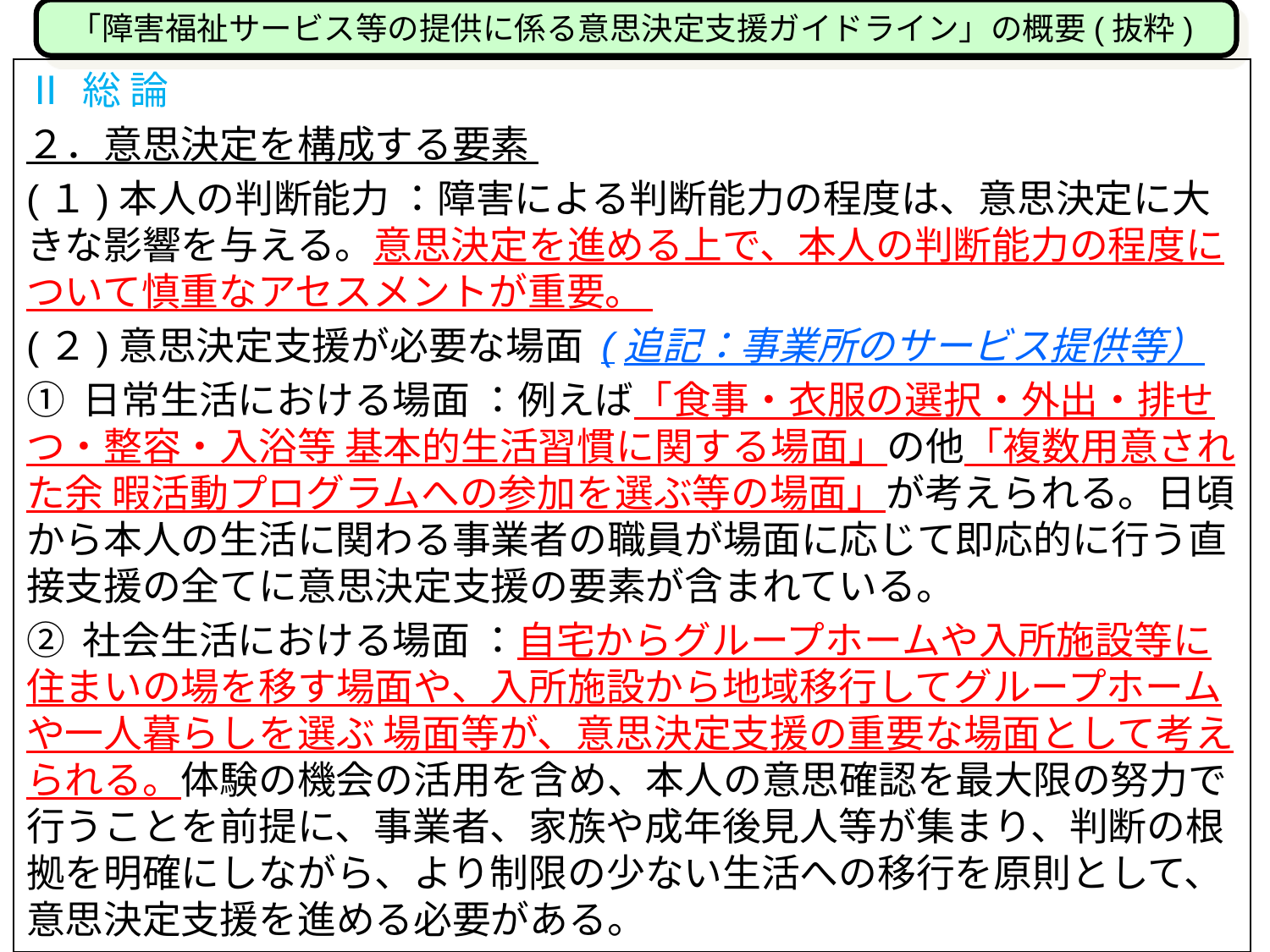

「障害福祉サービス等の提供に係る意思決定支援ガイドライン」の概要(抜粋)
Ⅱ 総 論
２．意思決定を構成する要素
(１)本人の判断能力 ：障害による判断能力の程度は、意思決定に大きな影響を与える。意思決定を進める上で、本人の判断能力の程度について慎重なアセスメントが重要。
(２)意思決定支援が必要な場面 (追記：事業所のサービス提供等）
① 日常生活における場面 ：例えば「食事・衣服の選択・外出・排せつ・整容・入浴等 基本的生活習慣に関する場面」の他「複数用意された余 暇活動プログラムへの参加を選ぶ等の場面」が考えられる。日頃から本人の生活に関わる事業者の職員が場面に応じて即応的に行う直接支援の全てに意思決定支援の要素が含まれている。
② 社会生活における場面 ：自宅からグループホームや入所施設等に住まいの場を移す場面や、入所施設から地域移行してグループホームや一人暮らしを選ぶ 場面等が、意思決定支援の重要な場面として考えられる。体験の機会の活用を含め、本人の意思確認を最大限の努力で行うことを前提に、事業者、家族や成年後見人等が集まり、判断の根拠を明確にしながら、より制限の少ない生活への移行を原則として、意思決定支援を進める必要がある。